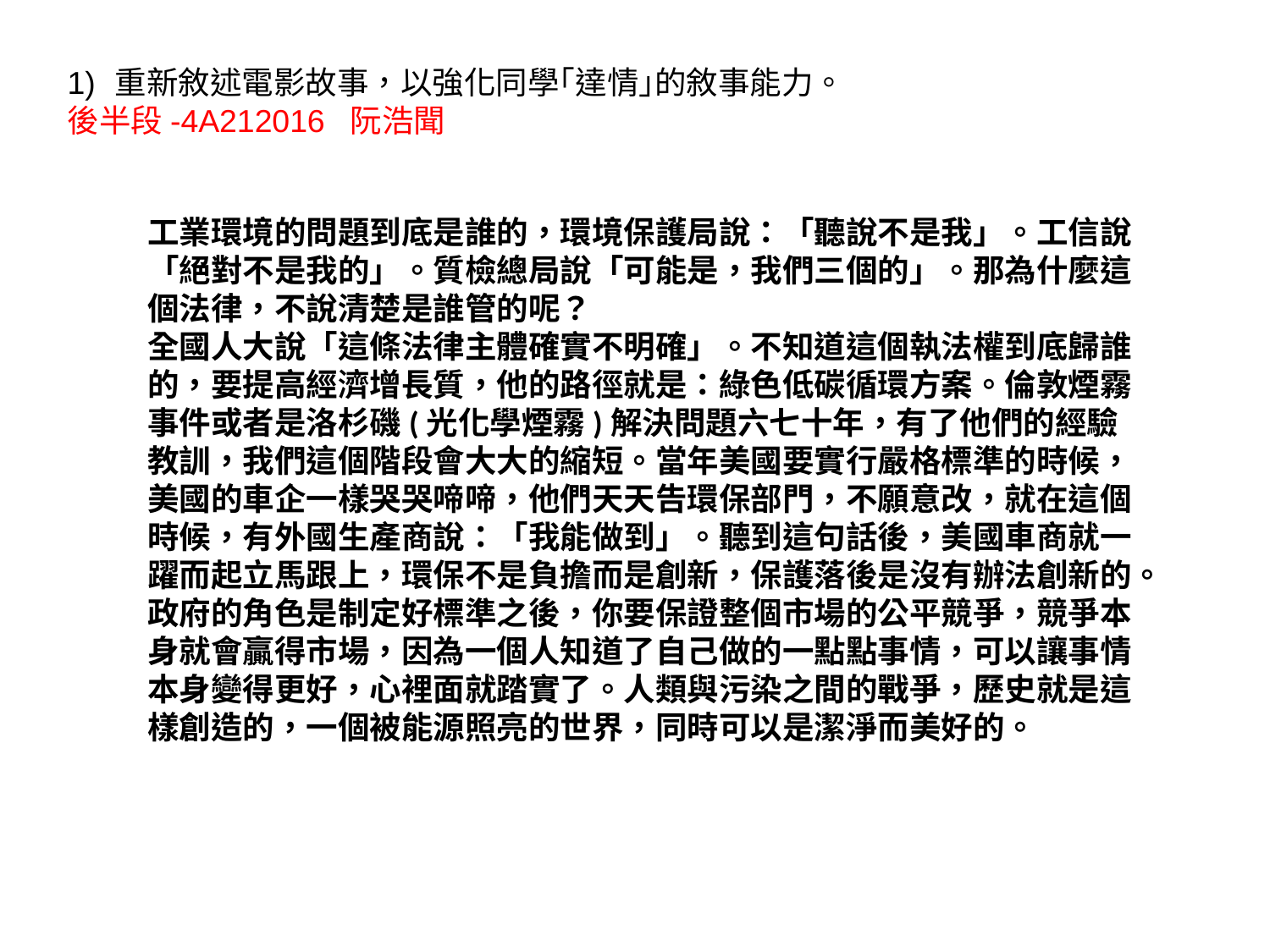

重新敘述電影故事，以強化同學｢達情｣的敘事能力。
後半段-4A212016  阮浩聞
工業環境的問題到底是誰的，環境保護局說：「聽說不是我」。工信說「絕對不是我的」。質檢總局說「可能是，我們三個的」。那為什麼這個法律，不說清楚是誰管的呢？
全國人大說「這條法律主體確實不明確」。不知道這個執法權到底歸誰的，要提高經濟增長質，他的路徑就是：綠色低碳循環方案。倫敦煙霧事件或者是洛杉磯(光化學煙霧)解決問題六七十年，有了他們的經驗教訓，我們這個階段會大大的縮短。當年美國要實行嚴格標準的時候，美國的車企一樣哭哭啼啼，他們天天告環保部門，不願意改，就在這個時候，有外國生產商說：「我能做到」。聽到這句話後，美國車商就一躍而起立馬跟上，環保不是負擔而是創新，保護落後是沒有辦法創新的。政府的角色是制定好標準之後，你要保證整個市場的公平競爭，競爭本身就會贏得市場，因為一個人知道了自己做的一點點事情，可以讓事情本身變得更好，心裡面就踏實了。人類與污染之間的戰爭，歷史就是這樣創造的，一個被能源照亮的世界，同時可以是潔淨而美好的。